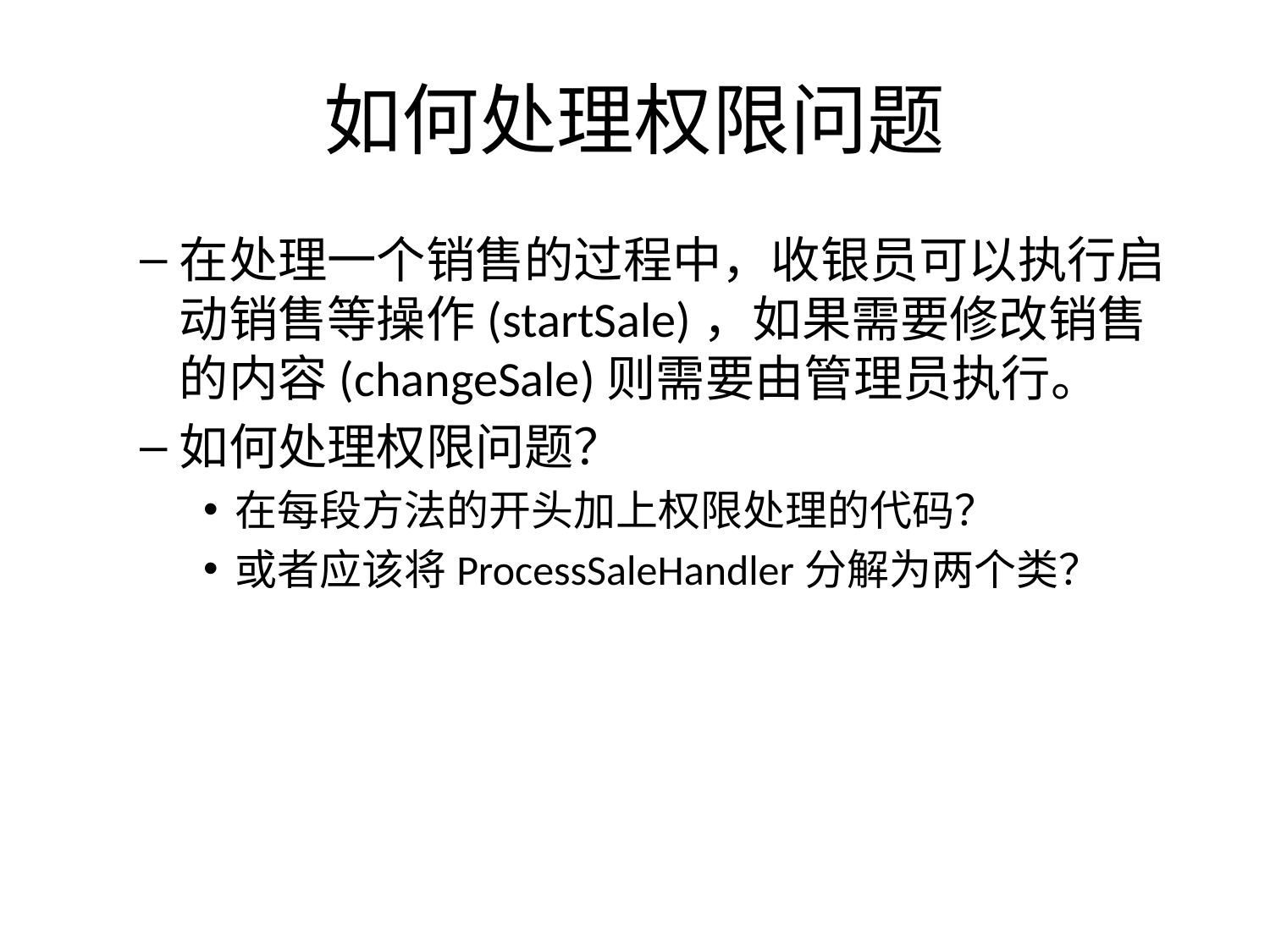

# 如何处理权限问题
在处理一个销售的过程中，收银员可以执行启动销售等操作(startSale)，如果需要修改销售的内容(changeSale)则需要由管理员执行。
如何处理权限问题？
在每段方法的开头加上权限处理的代码？
或者应该将ProcessSaleHandler分解为两个类？